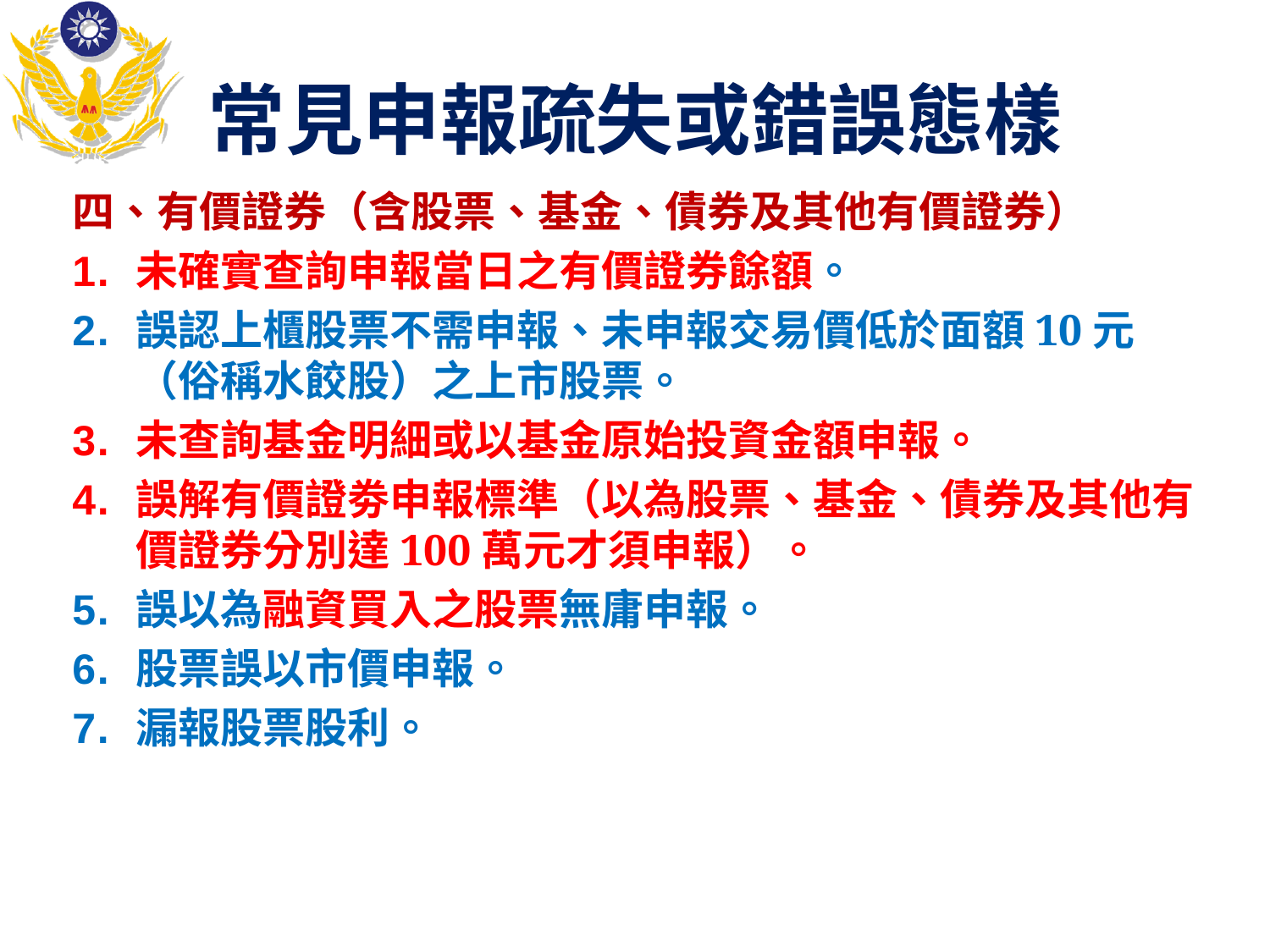

# 常見申報疏失或錯誤態樣
四、有價證券（含股票、基金、債券及其他有價證券）
未確實查詢申報當日之有價證券餘額。
誤認上櫃股票不需申報、未申報交易價低於面額10元（俗稱水餃股）之上市股票。
未查詢基金明細或以基金原始投資金額申報。
誤解有價證劵申報標準（以為股票、基金、債券及其他有價證券分別達100萬元才須申報）。
誤以為融資買入之股票無庸申報。
股票誤以市價申報。
漏報股票股利。